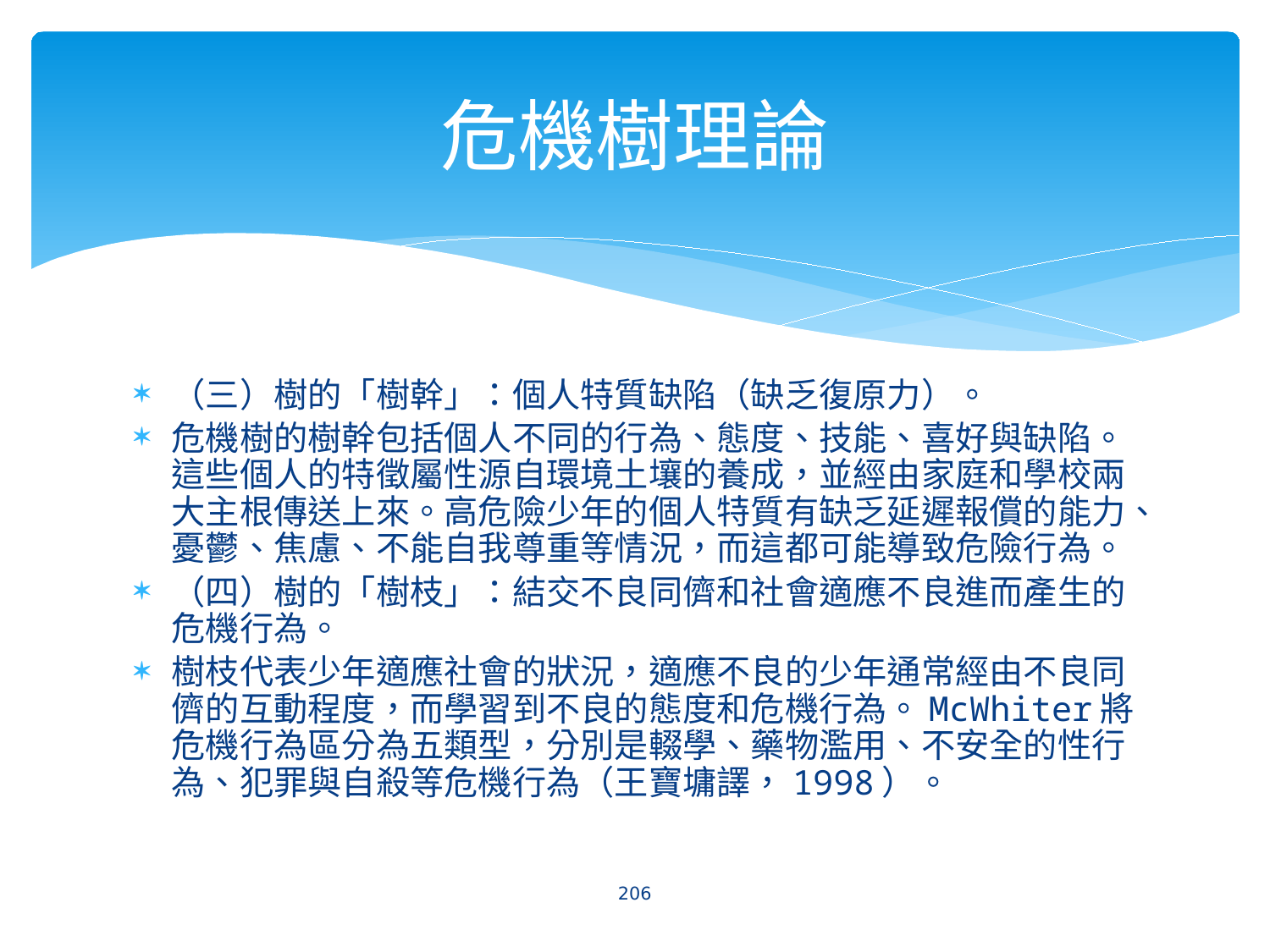

# 危機樹理論
（三）樹的「樹幹」：個人特質缺陷（缺乏復原力）。
危機樹的樹幹包括個人不同的行為、態度、技能、喜好與缺陷。這些個人的特徵屬性源自環境土壤的養成，並經由家庭和學校兩大主根傳送上來。高危險少年的個人特質有缺乏延遲報償的能力、憂鬱、焦慮、不能自我尊重等情況，而這都可能導致危險行為。
（四）樹的「樹枝」：結交不良同儕和社會適應不良進而產生的危機行為。
樹枝代表少年適應社會的狀況，適應不良的少年通常經由不良同儕的互動程度，而學習到不良的態度和危機行為。McWhiter將危機行為區分為五類型，分別是輟學、藥物濫用、不安全的性行為、犯罪與自殺等危機行為（王寶墉譯，1998）。

206